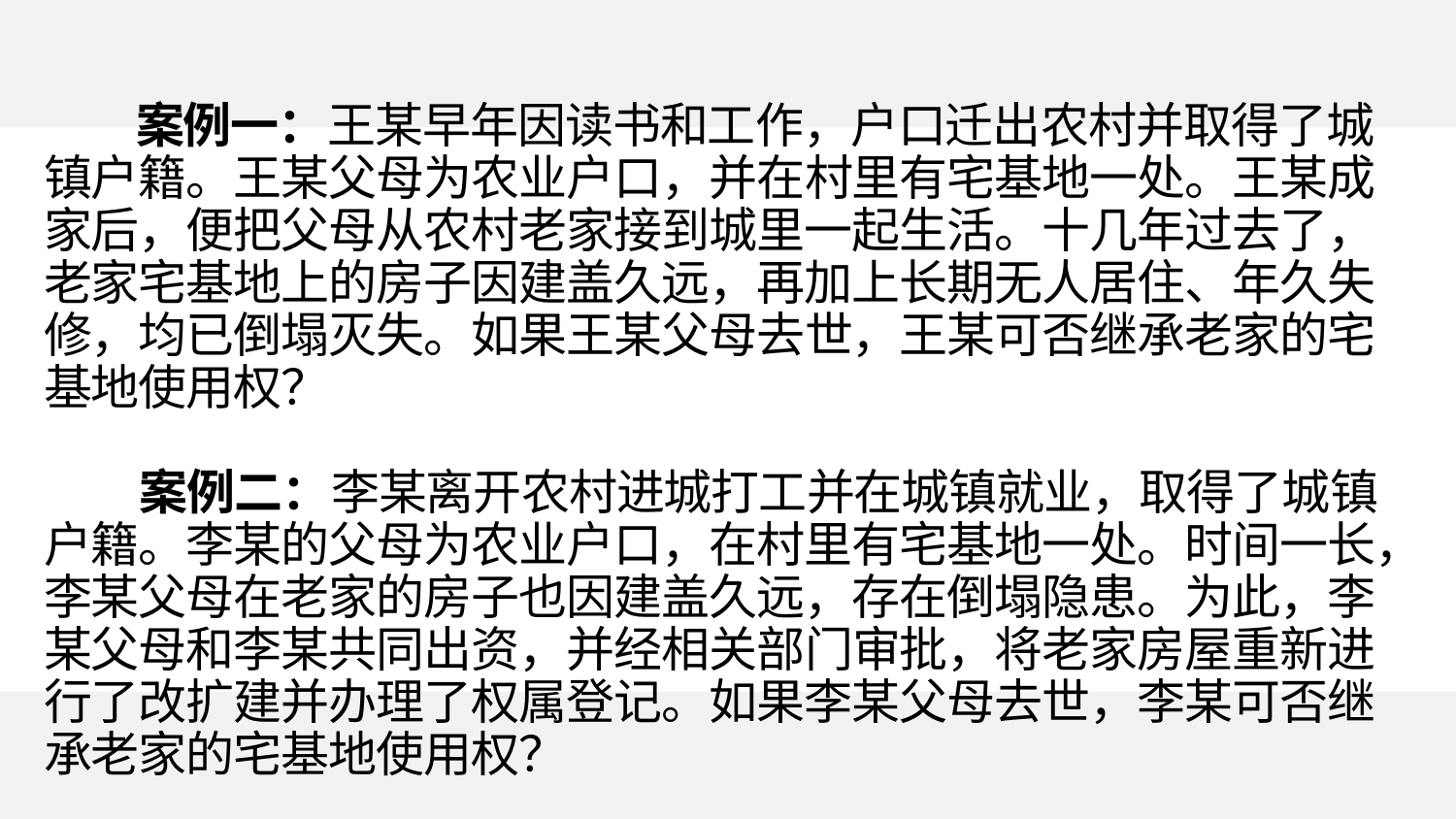

案例一：王某早年因读书和工作，户口迁出农村并取得了城镇户籍。王某父母为农业户口，并在村里有宅基地一处。王某成家后，便把父母从农村老家接到城里一起生活。十几年过去了，老家宅基地上的房子因建盖久远，再加上长期无人居住、年久失修，均已倒塌灭失。如果王某父母去世，王某可否继承老家的宅基地使用权？

　　案例二：李某离开农村进城打工并在城镇就业，取得了城镇户籍。李某的父母为农业户口，在村里有宅基地一处。时间一长，李某父母在老家的房子也因建盖久远，存在倒塌隐患。为此，李某父母和李某共同出资，并经相关部门审批，将老家房屋重新进行了改扩建并办理了权属登记。如果李某父母去世，李某可否继承老家的宅基地使用权？